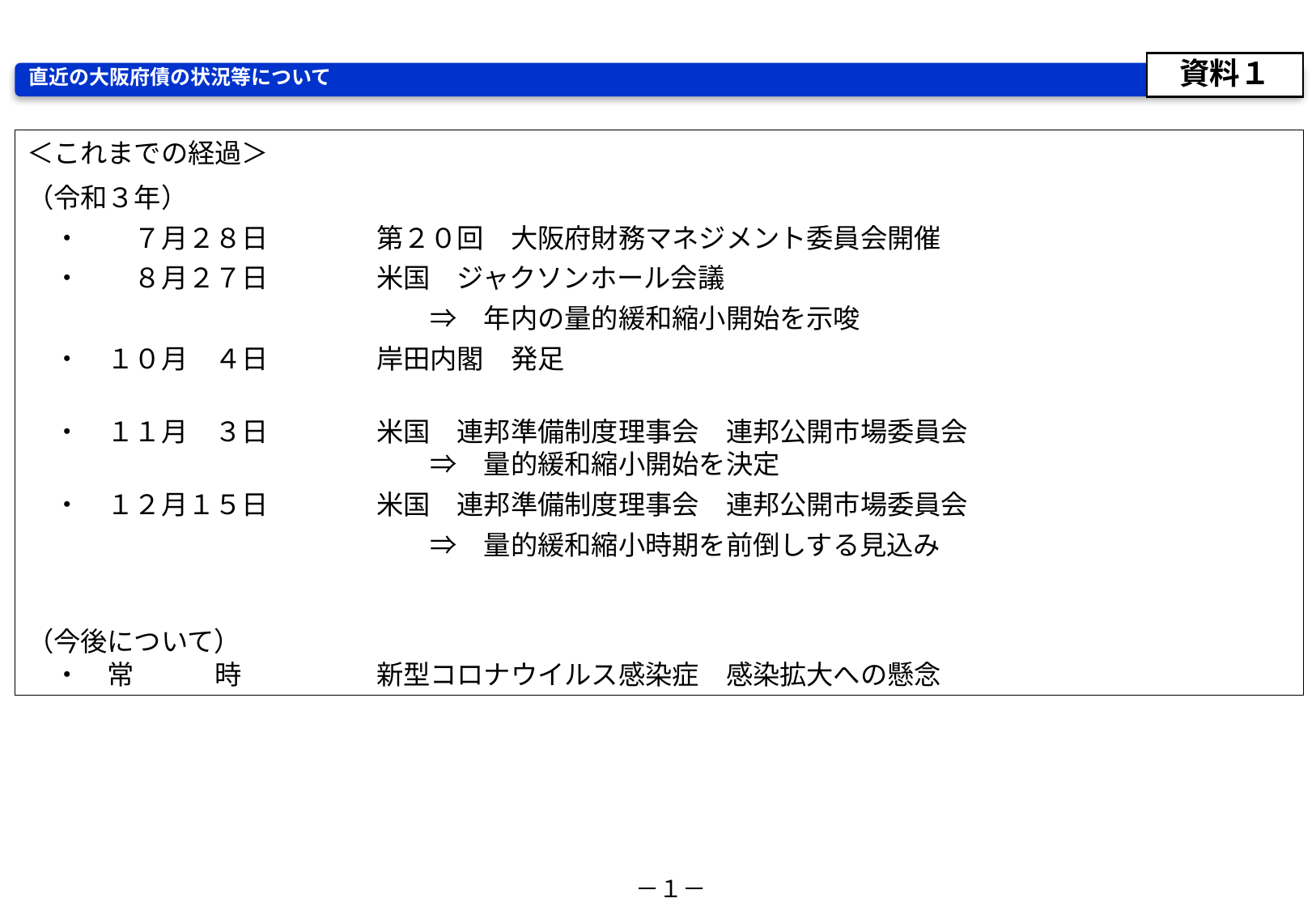

資料１
直近の大阪府債の状況等について
＜これまでの経過＞

（令和３年）

　・　　７月２８日　　　　第２０回　大阪府財務マネジメント委員会開催

　・　　８月２７日　　　　米国　ジャクソンホール会議

　　　　　　　　　　　　　　　⇒　年内の量的緩和縮小開始を示唆

　・　１０月　４日　　　　岸田内閣　発足

　・　１１月　３日　　　　米国　連邦準備制度理事会　連邦公開市場委員会
　　　　　　　　　　　　　　　⇒　量的緩和縮小開始を決定

　・　１２月１５日　　　　米国　連邦準備制度理事会　連邦公開市場委員会

　　　　　　　　　　　　　　　⇒　量的緩和縮小時期を前倒しする見込み

（今後について）
　・　常　　　時　　　　　新型コロナウイルス感染症　感染拡大への懸念
－１－